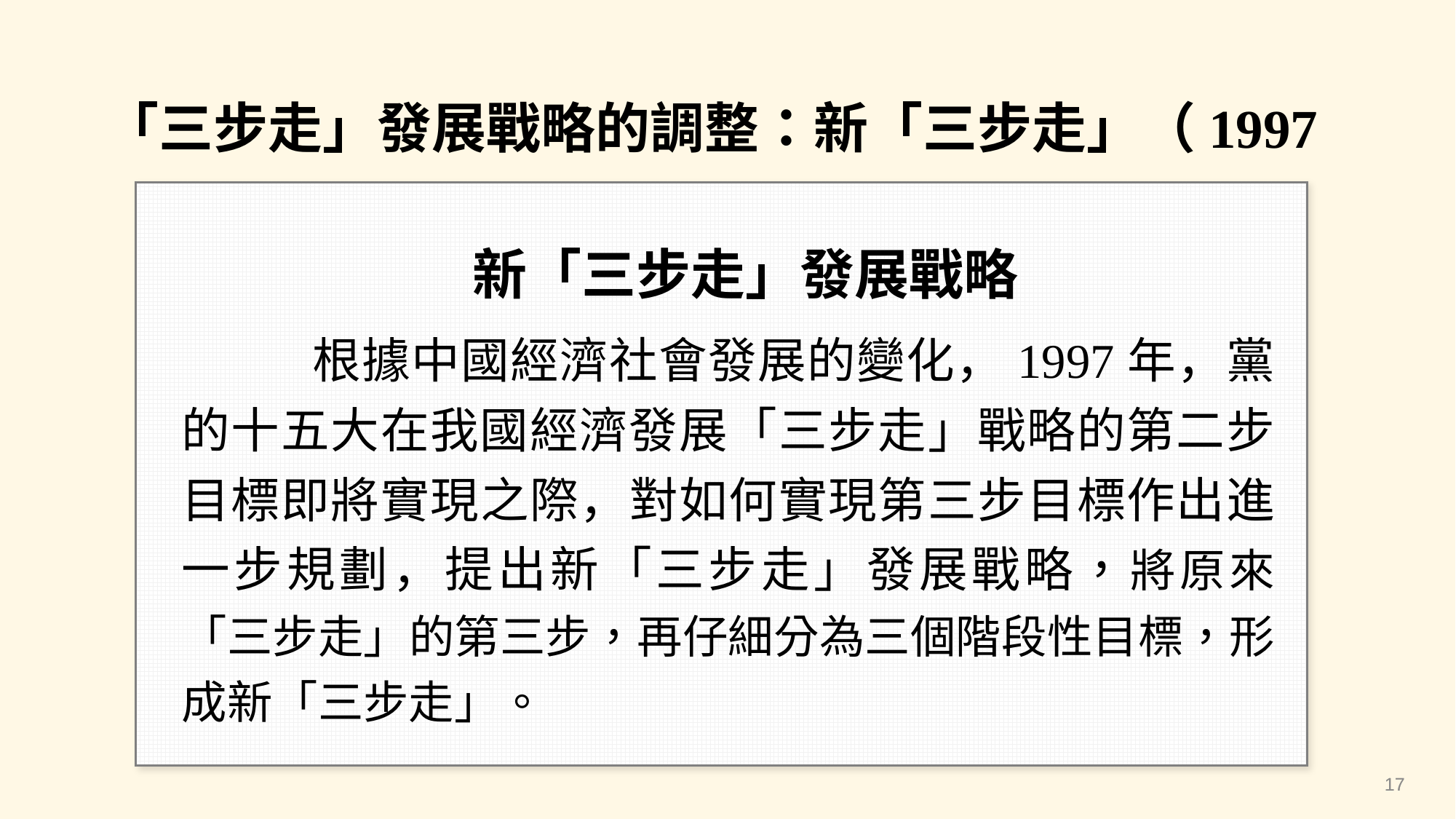

「三步走」發展戰略的調整：新「三步走」（1997年）

　     新「三步走」發展戰略

          根據中國經濟社會發展的變化，1997年，黨的十五大在我國經濟發展「三步走」戰略的第二步目標即將實現之際，對如何實現第三步目標作出進一步規劃，提出新「三步走」發展戰略，將原來「三步走」的第三步，再仔細分為三個階段性目標，形成新「三步走」。